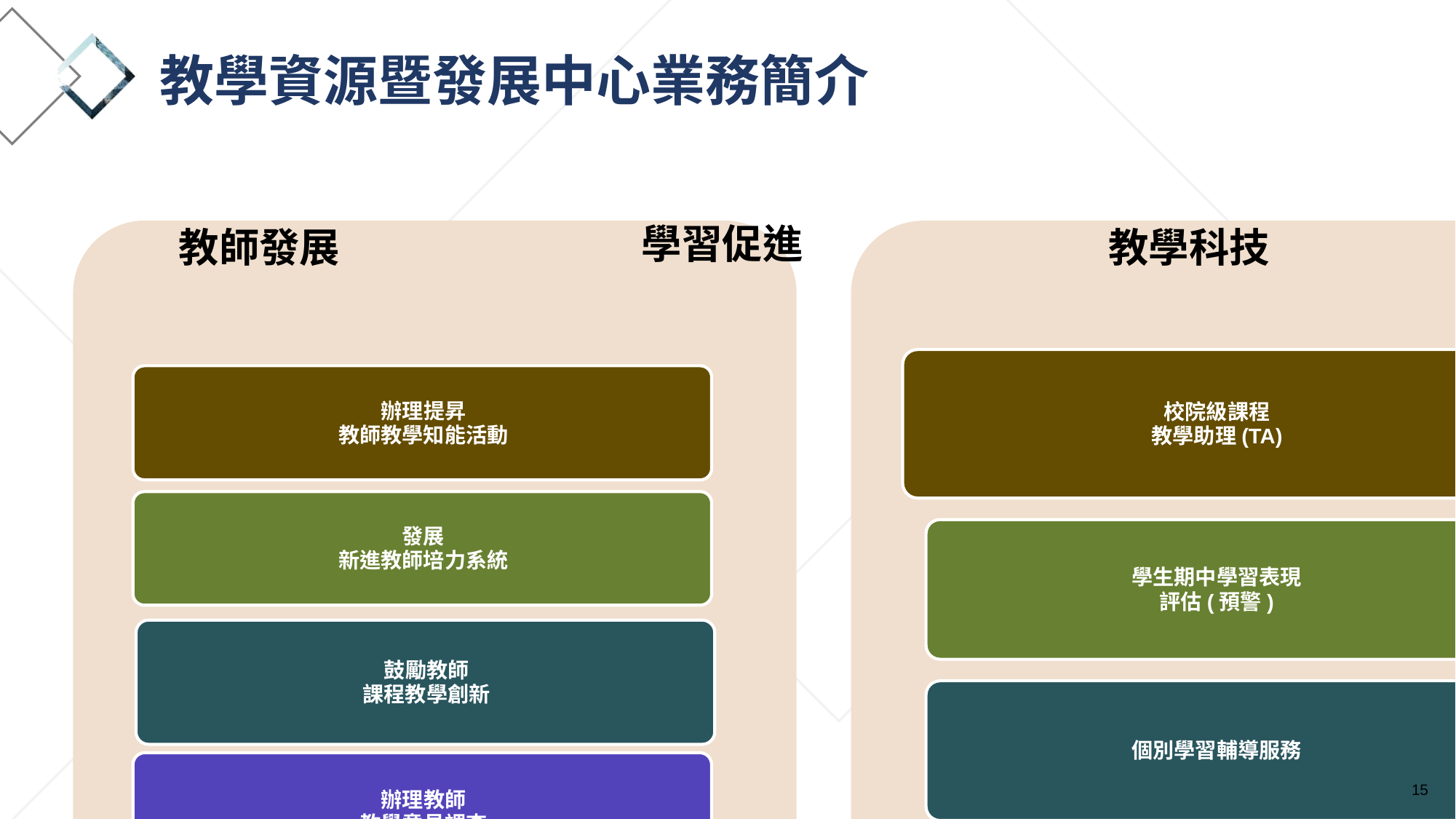

教學資源暨發展中心業務簡介

辦理提昇
教師教學知能活動
發展
新進教師培力系統
鼓勵教師
課程教學創新
辦理教師
教學意見調查
辦理
教師獎勵及票選

校院級課程
教學助理(TA)
學生期中學習表現
評估(預警)
個別學習輔導服務
學習促進相關活動

興學堂
教與學線上視訊
科技融入教學
iLearning平台
鼓勵教師發展磨課師、
翻轉課程、OCW數位課程
學習促進
教師發展
教學科技
學系學伴與新生
交流時間
109特殊選才
新生與師長合影
15